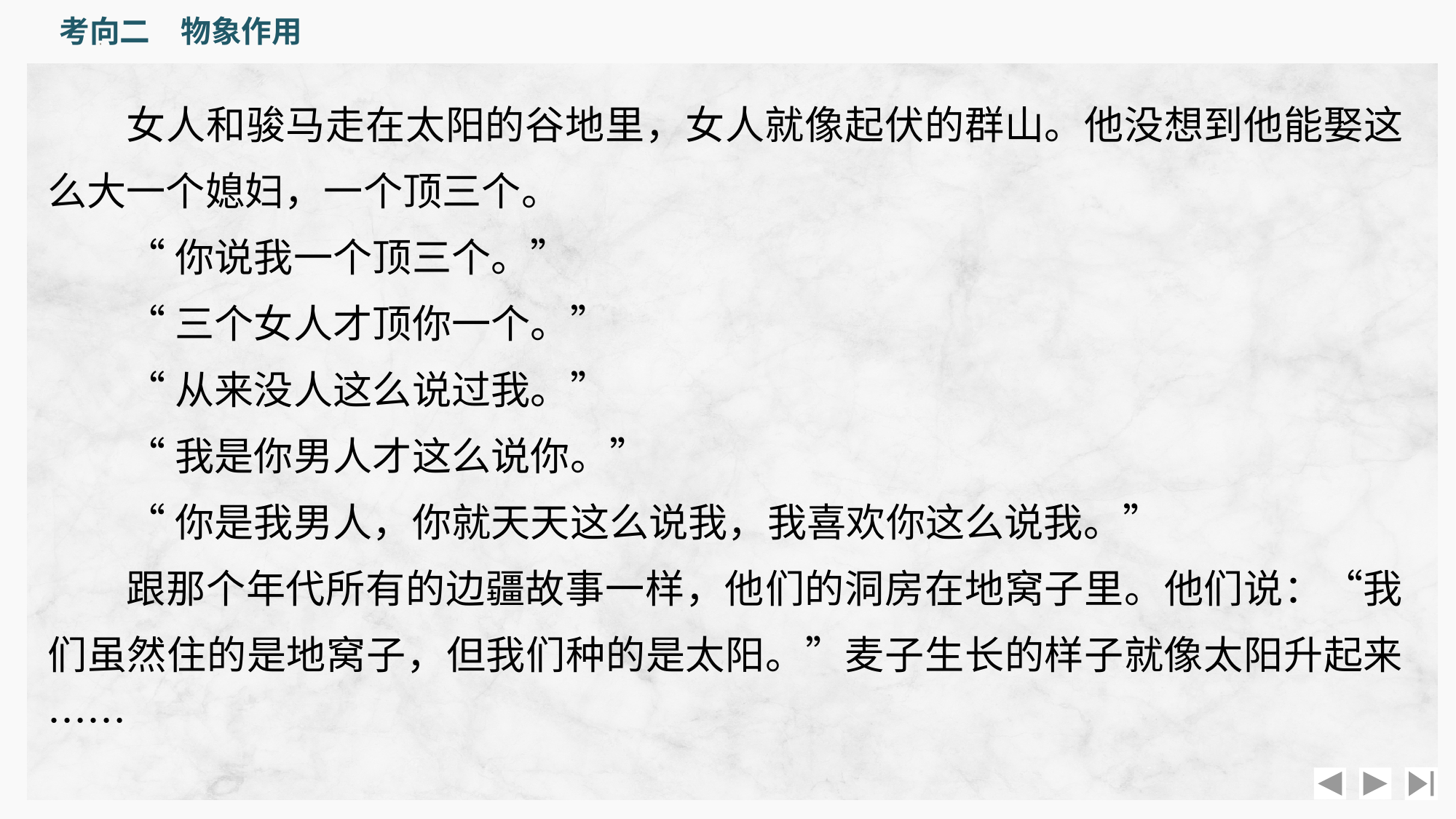

女人和骏马走在太阳的谷地里，女人就像起伏的群山。他没想到他能娶这么大一个媳妇，一个顶三个。
“你说我一个顶三个。”
“三个女人才顶你一个。”
“从来没人这么说过我。”
“我是你男人才这么说你。”
“你是我男人，你就天天这么说我，我喜欢你这么说我。”
跟那个年代所有的边疆故事一样，他们的洞房在地窝子里。他们说：“我们虽然住的是地窝子，但我们种的是太阳。”麦子生长的样子就像太阳升起来……